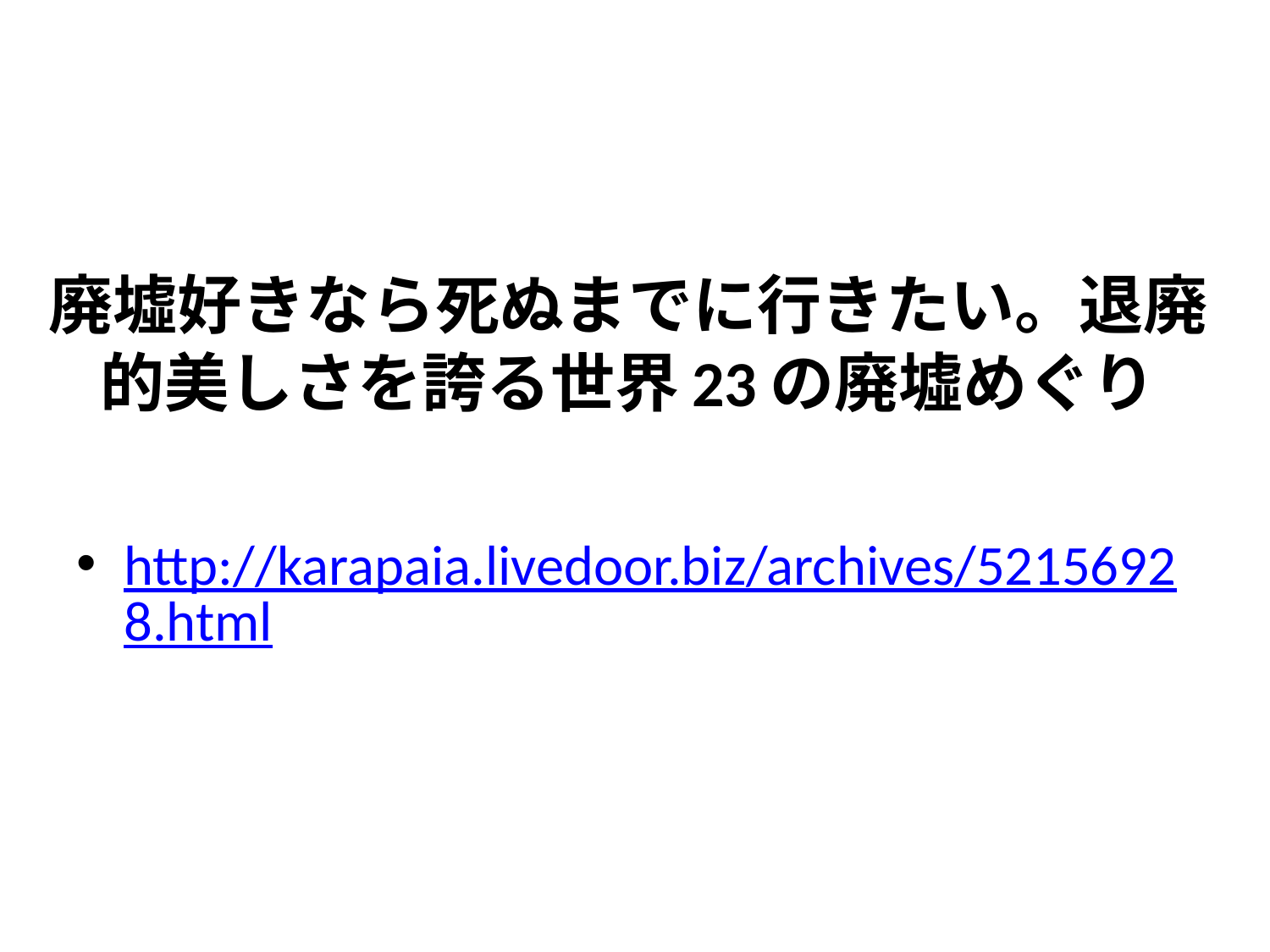

# 廃墟好きなら死ぬまでに行きたい。退廃的美しさを誇る世界23の廃墟めぐり
http://karapaia.livedoor.biz/archives/52156928.html